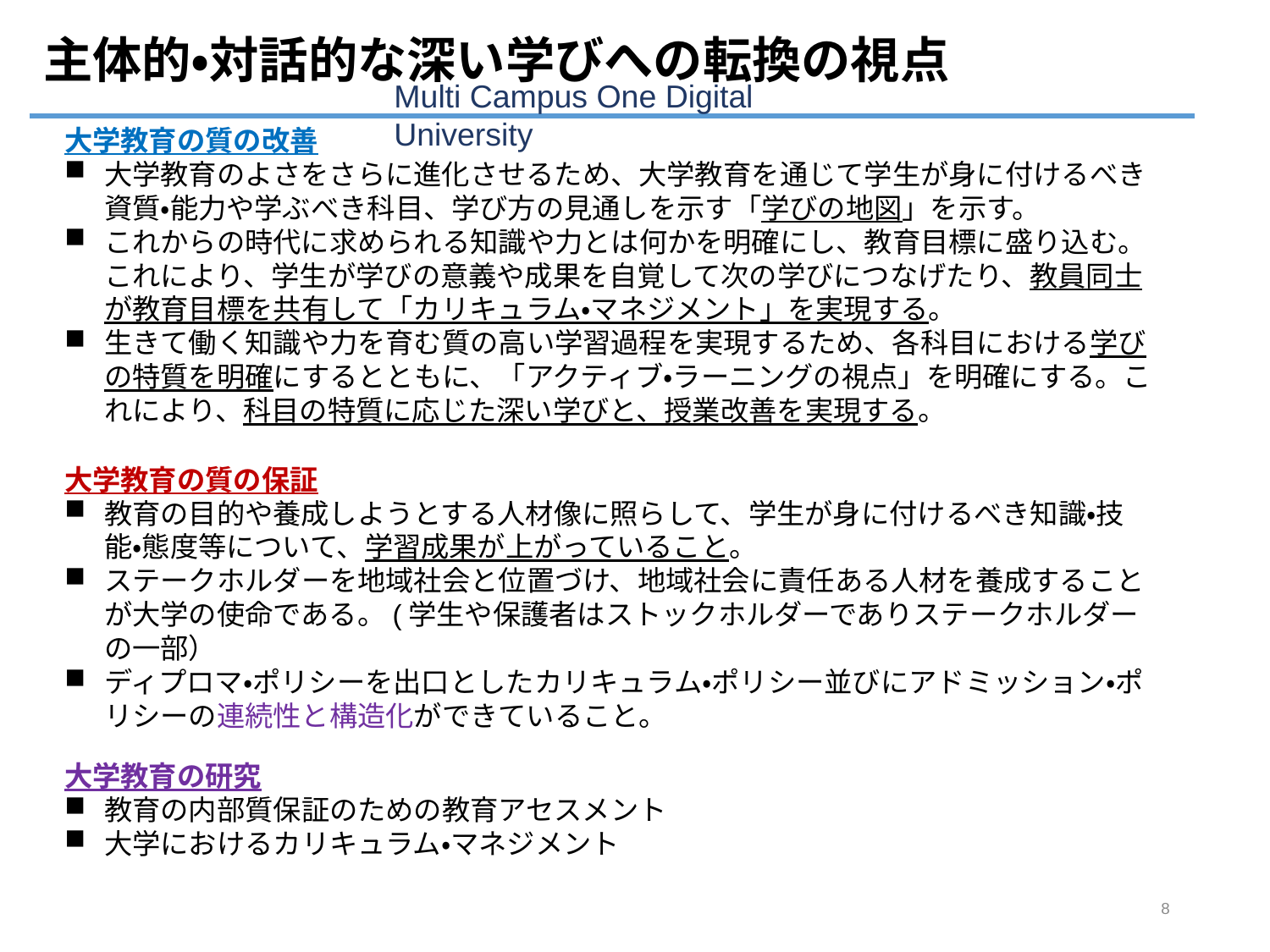

主体的・対話的な深い学びへの転換の視点
Multi Campus One Digital University
大学教育の質の改善
大学教育のよさをさらに進化させるため、大学教育を通じて学生が身に付けるべき資質・能力や学ぶべき科目、学び方の見通しを示す「学びの地図」を示す。
これからの時代に求められる知識や力とは何かを明確にし、教育目標に盛り込む。これにより、学生が学びの意義や成果を自覚して次の学びにつなげたり、教員同士が教育目標を共有して「カリキュラム・マネジメント」を実現する。
生きて働く知識や力を育む質の高い学習過程を実現するため、各科目における学びの特質を明確にするとともに、「アクティブ・ラーニングの視点」を明確にする。これにより、科目の特質に応じた深い学びと、授業改善を実現する。
大学教育の質の保証
教育の目的や養成しようとする人材像に照らして、学生が身に付けるべき知識・技能・態度等について、学習成果が上がっていること。
ステークホルダーを地域社会と位置づけ、地域社会に責任ある人材を養成することが大学の使命である。(学生や保護者はストックホルダーでありステークホルダーの一部）
ディプロマ・ポリシーを出口としたカリキュラム・ポリシー並びにアドミッション・ポリシーの連続性と構造化ができていること。
大学教育の研究
教育の内部質保証のための教育アセスメント
大学におけるカリキュラム・マネジメント
8